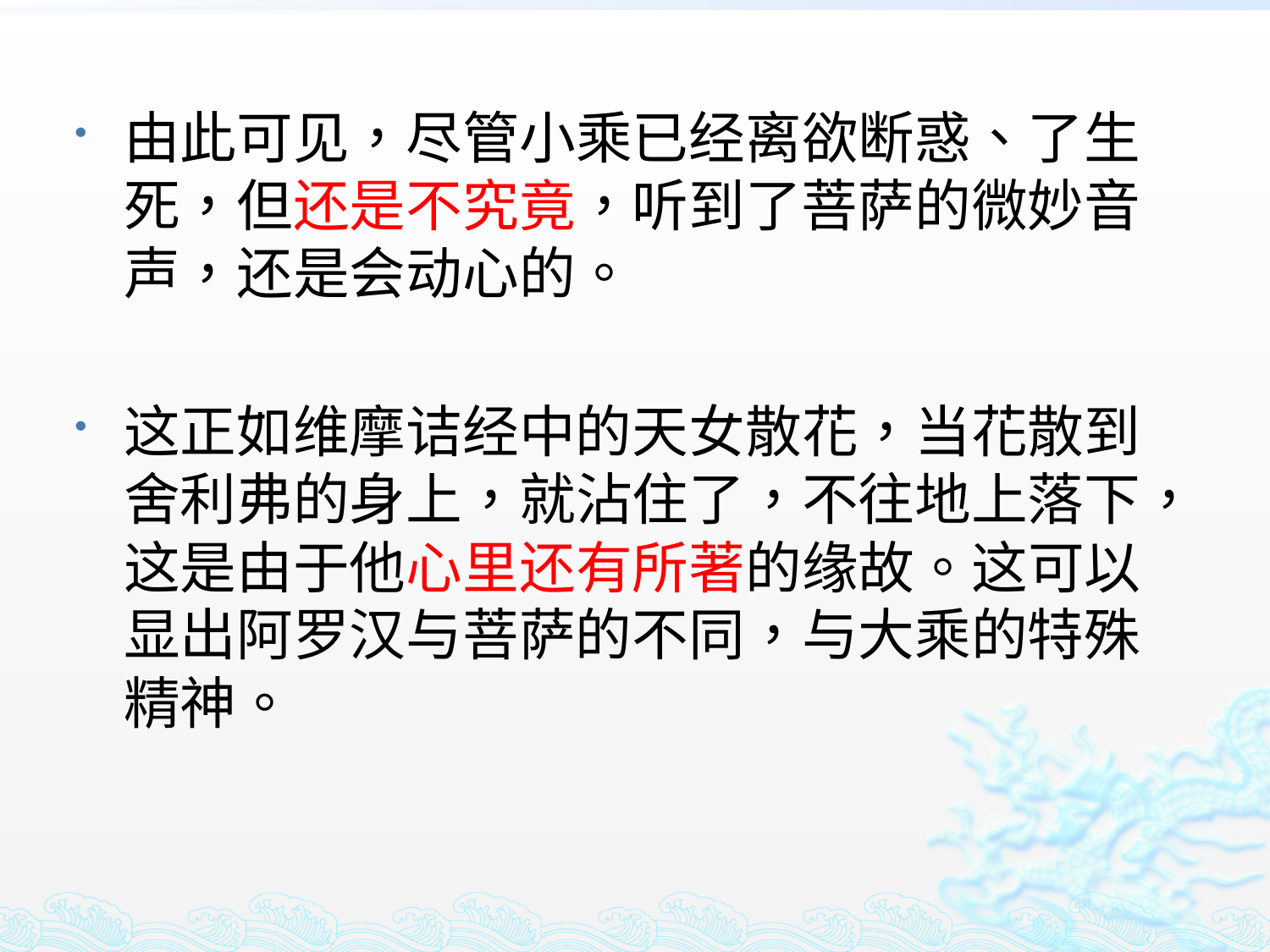

由此可见，尽管小乘已经离欲断惑、了生死，但还是不究竟，听到了菩萨的微妙音声，还是会动心的。

这正如维摩诘经中的天女散花，当花散到舍利弗的身上，就沾住了，不往地上落下，这是由于他心里还有所著的缘故。这可以显出阿罗汉与菩萨的不同，与大乘的特殊精神。